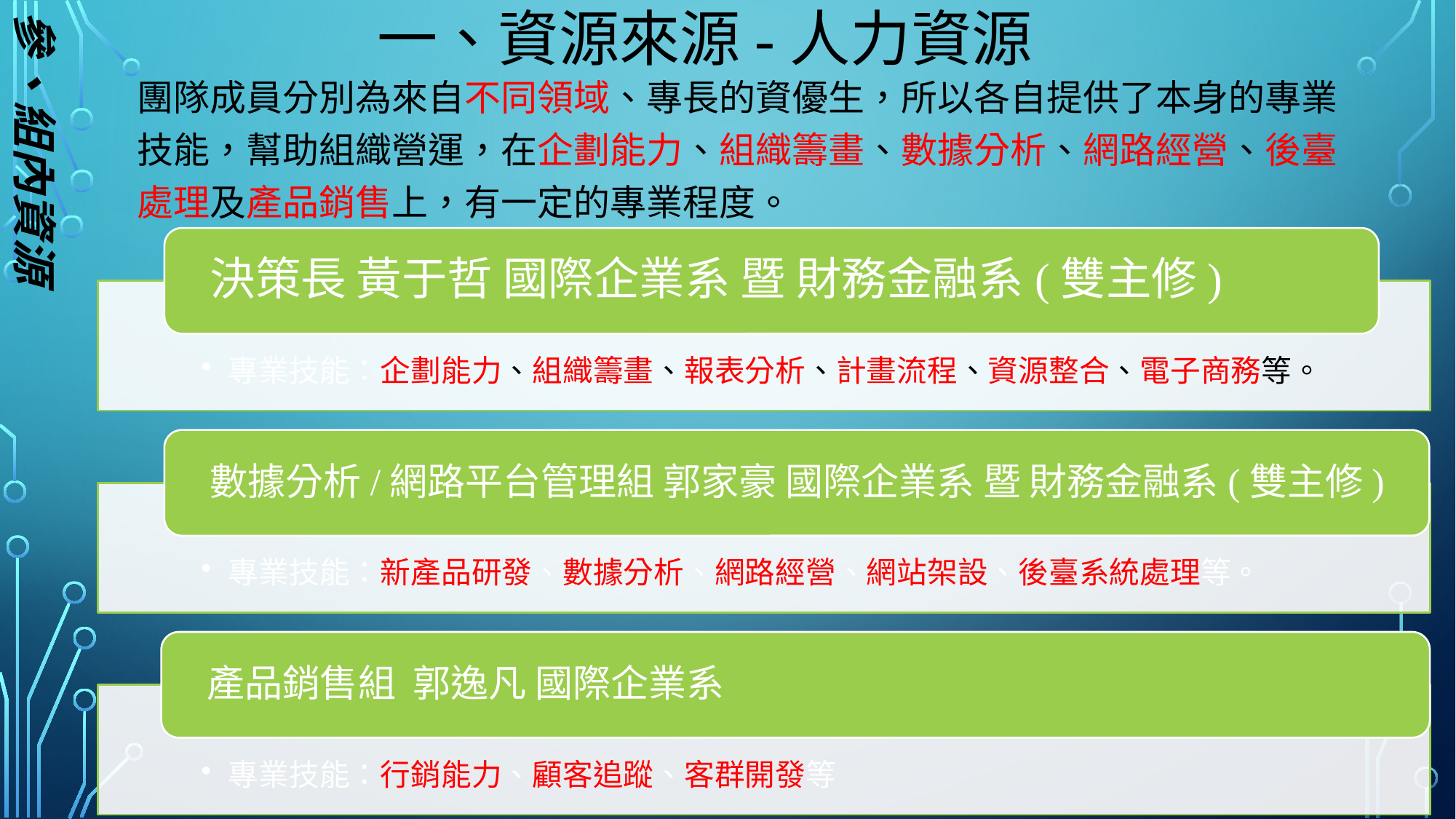

參、組內資源
# 一、資源來源-人力資源
團隊成員分別為來自不同領域、專長的資優生，所以各自提供了本身的專業技能，幫助組織營運，在企劃能力、組織籌畫、數據分析、網路經營、後臺處理及產品銷售上，有一定的專業程度。
專業技能：企劃能力、組織籌畫、報表分析、計畫流程、資源整合、電子商務等。
決策長 黃于哲 國際企業系 暨 財務金融系(雙主修)
專業技能：新產品研發、數據分析、網路經營、網站架設、後臺系統處理等。
數據分析/網路平台管理組 郭家豪 國際企業系 暨 財務金融系(雙主修)
專業技能：行銷能力、顧客追蹤、客群開發等
產品銷售組  郭逸凡 國際企業系